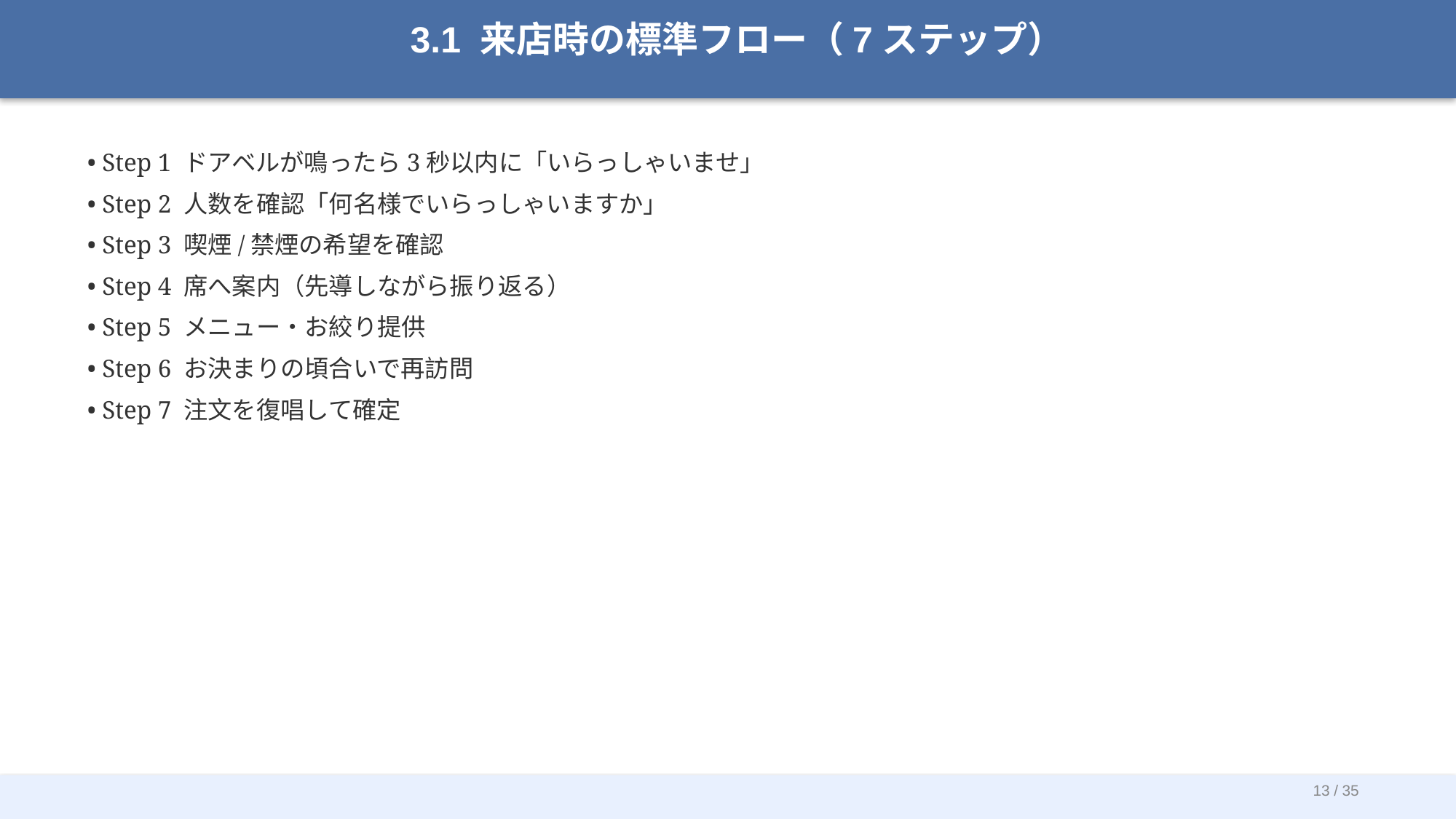

3.1 来店時の標準フロー（7ステップ）
• Step 1 ドアベルが鳴ったら3秒以内に「いらっしゃいませ」
• Step 2 人数を確認「何名様でいらっしゃいますか」
• Step 3 喫煙/禁煙の希望を確認
• Step 4 席へ案内（先導しながら振り返る）
• Step 5 メニュー・お絞り提供
• Step 6 お決まりの頃合いで再訪問
• Step 7 注文を復唱して確定

13 / 35